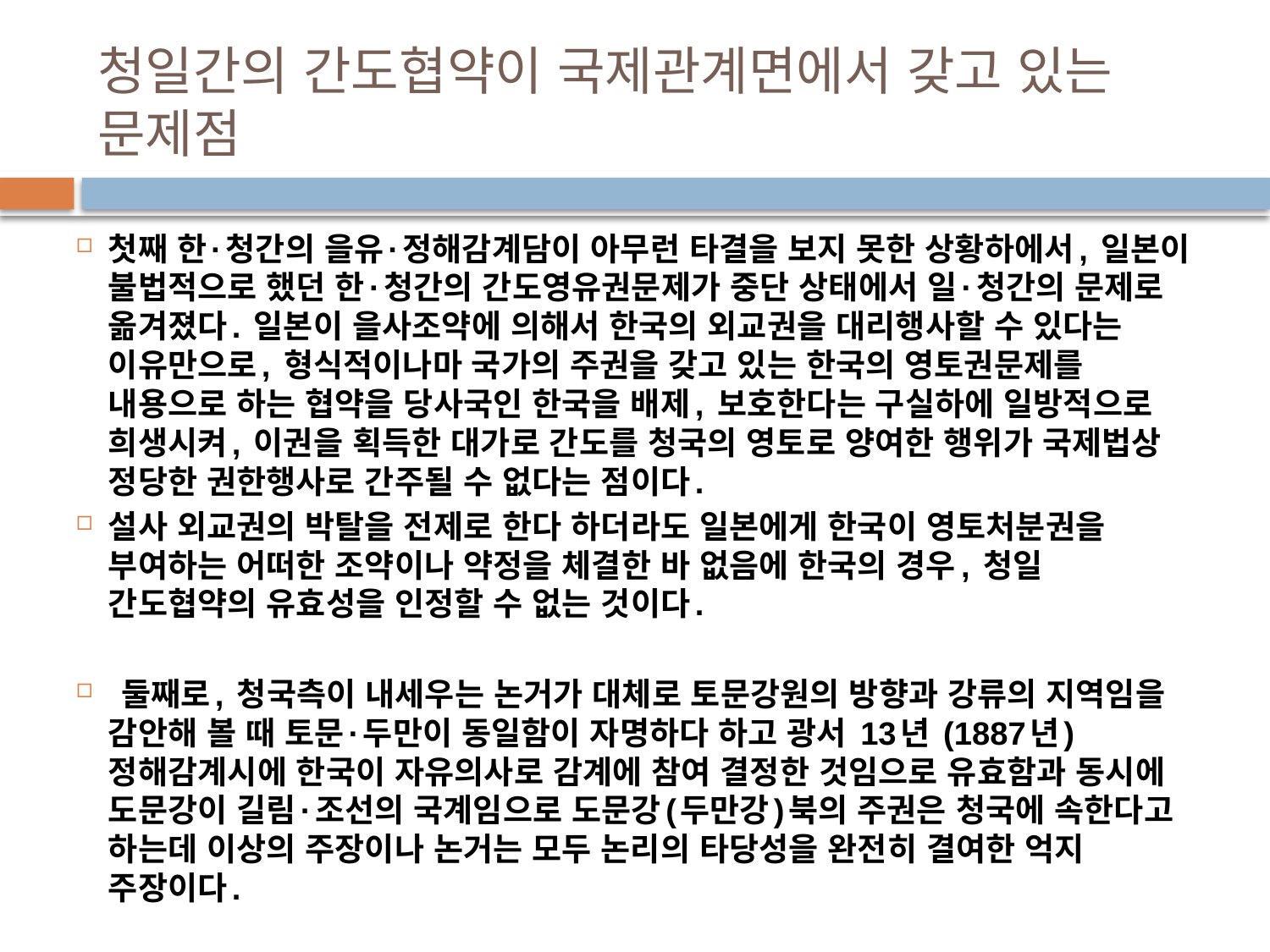

# 청일간의 간도협약이 국제관계면에서 갖고 있는 문제점
첫째 한·청간의 을유·정해감계담이 아무런 타결을 보지 못한 상황하에서, 일본이 불법적으로 했던 한·청간의 간도영유권문제가 중단 상태에서 일·청간의 문제로 옮겨졌다. 일본이 을사조약에 의해서 한국의 외교권을 대리행사할 수 있다는 이유만으로, 형식적이나마 국가의 주권을 갖고 있는 한국의 영토권문제를 내용으로 하는 협약을 당사국인 한국을 배제, 보호한다는 구실하에 일방적으로 희생시켜, 이권을 획득한 대가로 간도를 청국의 영토로 양여한 행위가 국제법상 정당한 권한행사로 간주될 수 없다는 점이다.
설사 외교권의 박탈을 전제로 한다 하더라도 일본에게 한국이 영토처분권을 부여하는 어떠한 조약이나 약정을 체결한 바 없음에 한국의 경우, 청일 간도협약의 유효성을 인정할 수 없는 것이다.

 둘째로, 청국측이 내세우는 논거가 대체로 토문강원의 방향과 강류의 지역임을 감안해 볼 때 토문·두만이 동일함이 자명하다 하고 광서 13년 (1887년) 정해감계시에 한국이 자유의사로 감계에 참여 결정한 것임으로 유효함과 동시에 도문강이 길림·조선의 국계임으로 도문강(두만강)북의 주권은 청국에 속한다고 하는데 이상의 주장이나 논거는 모두 논리의 타당성을 완전히 결여한 억지 주장이다.